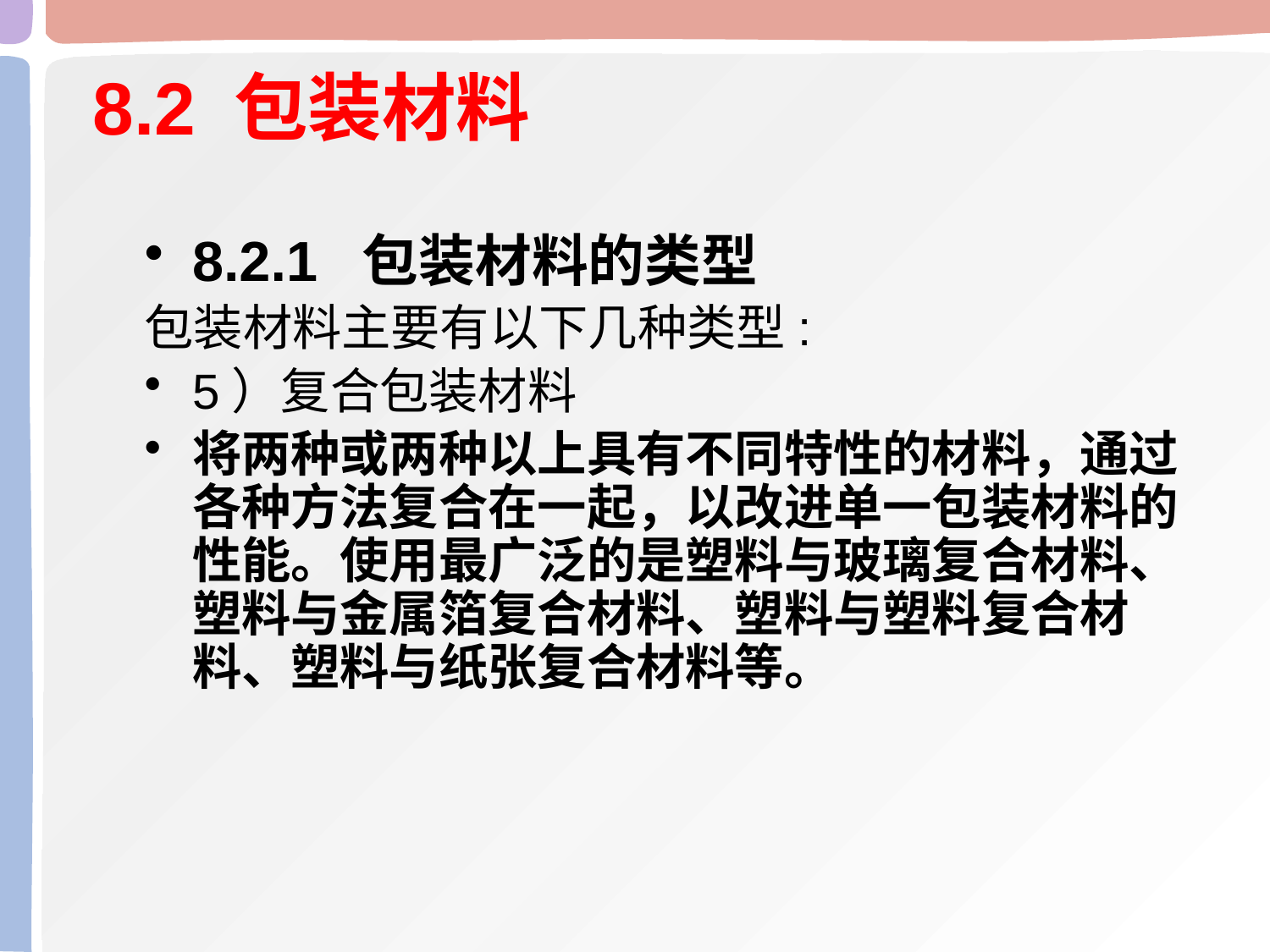

# 8.2 包装材料
8.2.1  包装材料的类型
包装材料主要有以下几种类型:
5）复合包装材料
将两种或两种以上具有不同特性的材料，通过各种方法复合在一起，以改进单一包装材料的性能。使用最广泛的是塑料与玻璃复合材料、塑料与金属箔复合材料、塑料与塑料复合材料、塑料与纸张复合材料等。